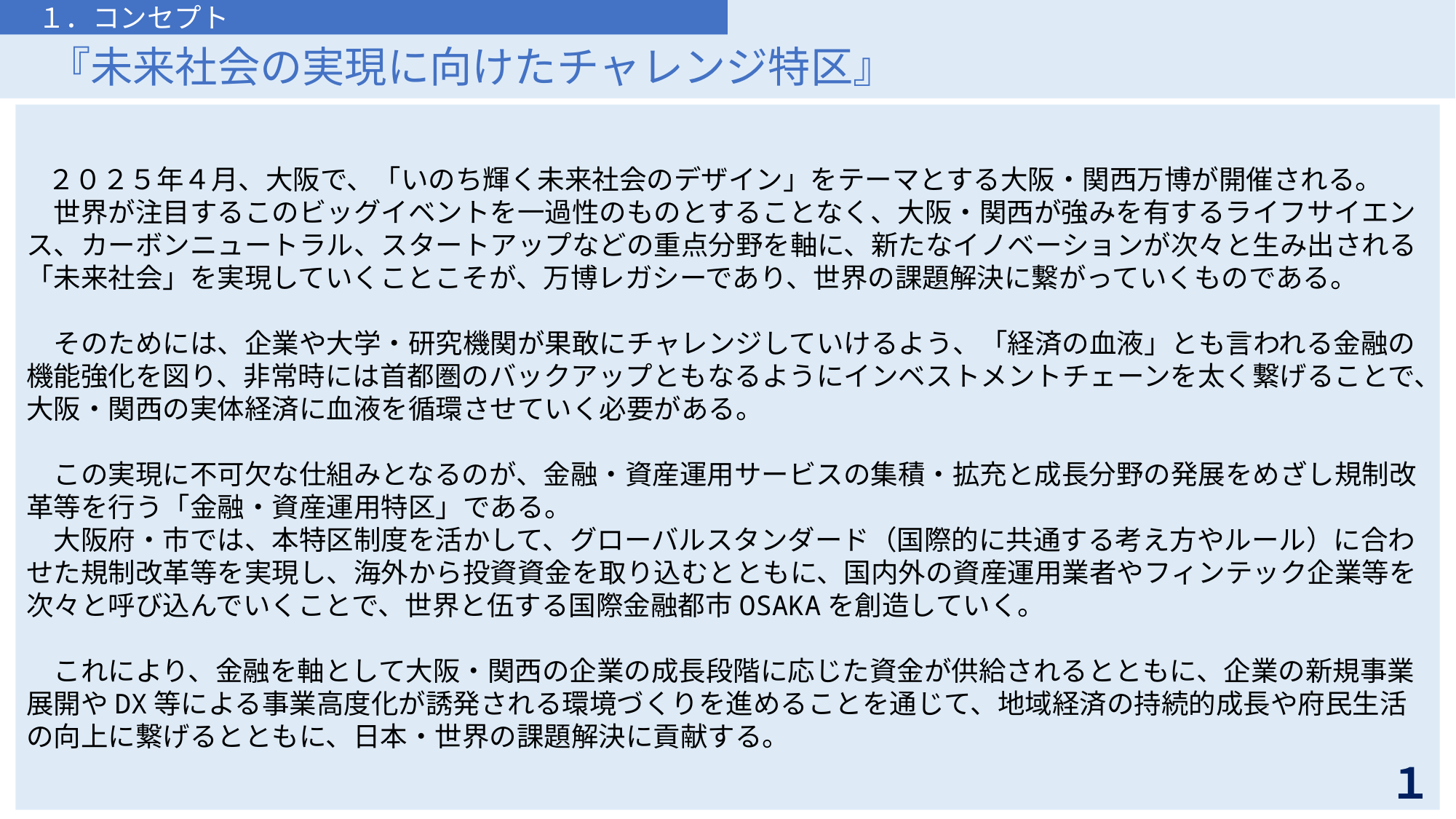

『未来社会の実現に向けたチャレンジ特区』
　１．コンセプト
　２０２５年４月、大阪で、「いのち輝く未来社会のデザイン」をテーマとする大阪・関西万博が開催される。
　世界が注目するこのビッグイベントを一過性のものとすることなく、大阪・関西が強みを有するライフサイエンス、カーボンニュートラル、スタートアップなどの重点分野を軸に、新たなイノベーションが次々と生み出される「未来社会」を実現していくことこそが、万博レガシーであり、世界の課題解決に繋がっていくものである。

　そのためには、企業や大学・研究機関が果敢にチャレンジしていけるよう、「経済の血液」とも言われる金融の機能強化を図り、非常時には首都圏のバックアップともなるようにインベストメントチェーンを太く繋げることで、大阪・関西の実体経済に血液を循環させていく必要がある。

　この実現に不可欠な仕組みとなるのが、金融・資産運用サービスの集積・拡充と成長分野の発展をめざし規制改革等を行う「金融・資産運用特区」である。
　大阪府・市では、本特区制度を活かして、グローバルスタンダード（国際的に共通する考え方やルール）に合わせた規制改革等を実現し、海外から投資資金を取り込むとともに、国内外の資産運用業者やフィンテック企業等を次々と呼び込んでいくことで、世界と伍する国際金融都市OSAKAを創造していく。

　これにより、金融を軸として大阪・関西の企業の成長段階に応じた資金が供給されるとともに、企業の新規事業展開やDX等による事業高度化が誘発される環境づくりを進めることを通じて、地域経済の持続的成長や府民生活の向上に繋げるとともに、日本・世界の課題解決に貢献する。
１